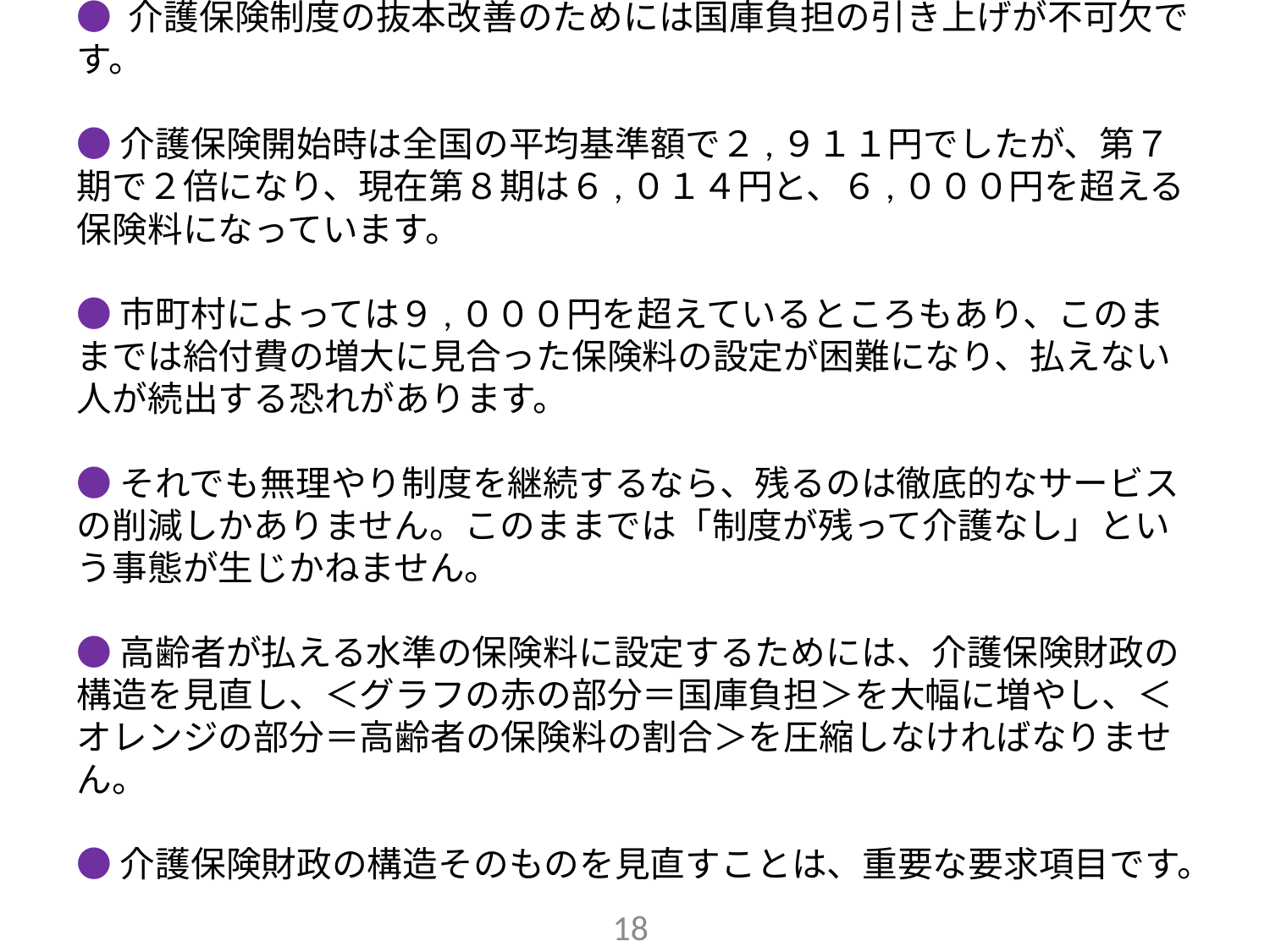

# ● 介護保険制度の抜本改善のためには国庫負担の引き上げが不可欠です。 ● 介護保険開始時は全国の平均基準額で２,９１１円でしたが、第７期で２倍になり、現在第８期は６,０１４円と、６,０００円を超える保険料になっています。 ● 市町村によっては９,０００円を超えているところもあり、このままでは給付費の増大に見合った保険料の設定が困難になり、払えない人が続出する恐れがあります。 ● それでも無理やり制度を継続するなら、残るのは徹底的なサービスの削減しかありません。このままでは「制度が残って介護なし」という事態が生じかねません。 ● 高齢者が払える水準の保険料に設定するためには、介護保険財政の構造を見直し、＜グラフの赤の部分＝国庫負担＞を大幅に増やし、＜オレンジの部分＝高齢者の保険料の割合＞を圧縮しなければなりません。 ● 介護保険財政の構造そのものを見直すことは、重要な要求項目です。
18